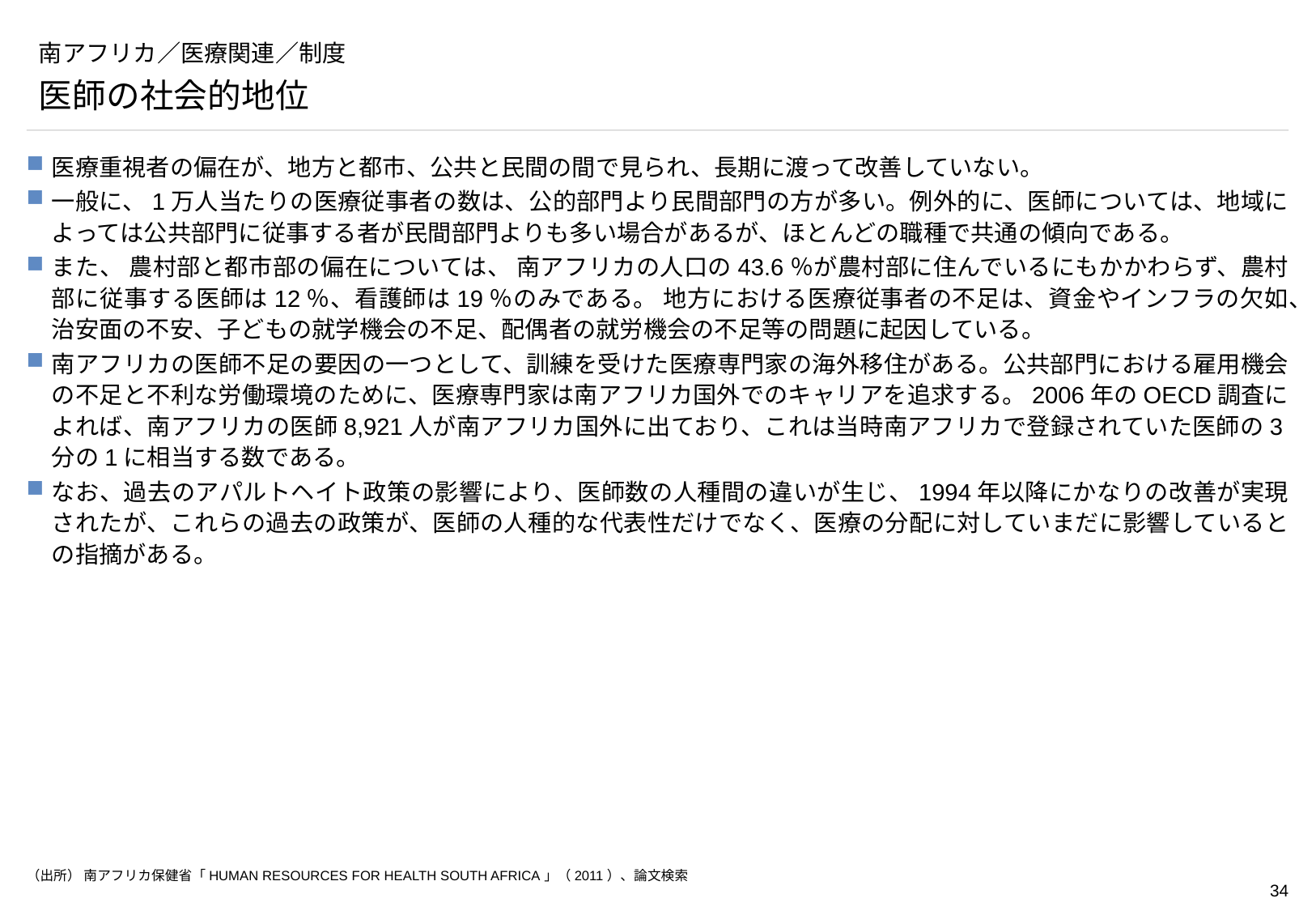

# 南アフリカ／医療関連／制度
医師の社会的地位
医療重視者の偏在が、地方と都市、公共と民間の間で見られ、長期に渡って改善していない。
一般に、1万人当たりの医療従事者の数は、公的部門より民間部門の方が多い。例外的に、医師については、地域によっては公共部門に従事する者が民間部門よりも多い場合があるが、ほとんどの職種で共通の傾向である。
また、 農村部と都市部の偏在については、 南アフリカの人口の43.6％が農村部に住んでいるにもかかわらず、農村部に従事する医師は12％、看護師は19％のみである。 地方における医療従事者の不足は、資金やインフラの欠如、治安面の不安、子どもの就学機会の不足、配偶者の就労機会の不足等の問題に起因している。
南アフリカの医師不足の要因の一つとして、訓練を受けた医療専門家の海外移住がある。公共部門における雇用機会の不足と不利な労働環境のために、医療専門家は南アフリカ国外でのキャリアを追求する。2006年のOECD調査によれば、南アフリカの医師8,921人が南アフリカ国外に出ており、これは当時南アフリカで登録されていた医師の3分の1に相当する数である。
なお、過去のアパルトヘイト政策の影響により、医師数の人種間の違いが生じ、1994年以降にかなりの改善が実現されたが、これらの過去の政策が、医師の人種的な代表性だけでなく、医療の分配に対していまだに影響しているとの指摘がある。

（出所） 南アフリカ保健省「HUMAN RESOURCES FOR HEALTH SOUTH AFRICA」（2011）、論文検索

https://www.gov.za/sites/default/files/gcis_document/201409/hrhstrategy0.pdf
https://human-resources-health.biomedcentral.com/articles/10.1186/s12960-021-00567-2
https://www.spotlightnsp.co.za/wp-content/uploads/2020/08/2030-HRH-strategy-19-3-2020.pdf